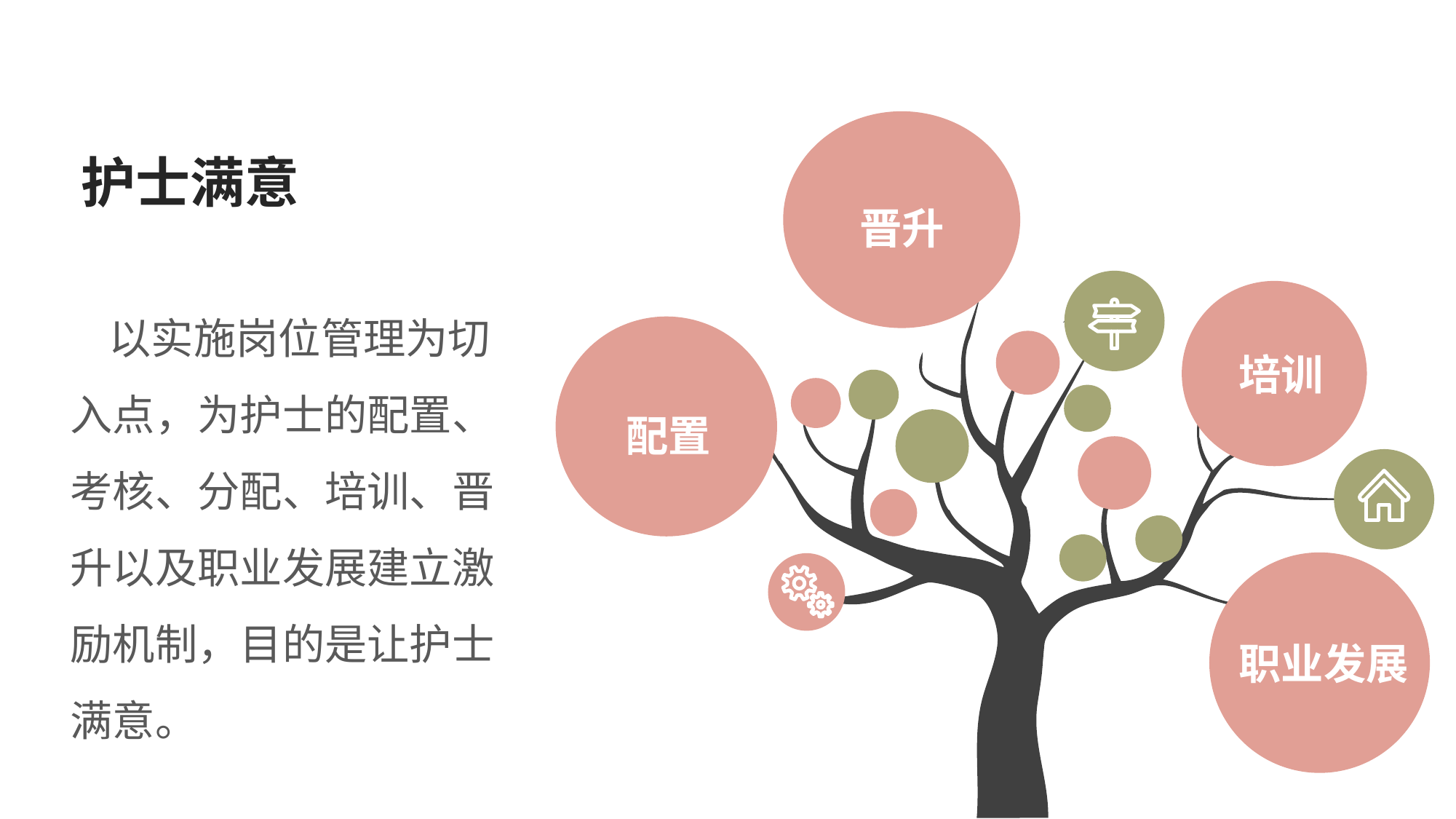

护士满意

晋升

   以实施岗位管理为切入点，为护士的配置、考核、分配、培训、晋升以及职业发展建立激励机制，目的是让护士满意。

培训

配置

职业发展